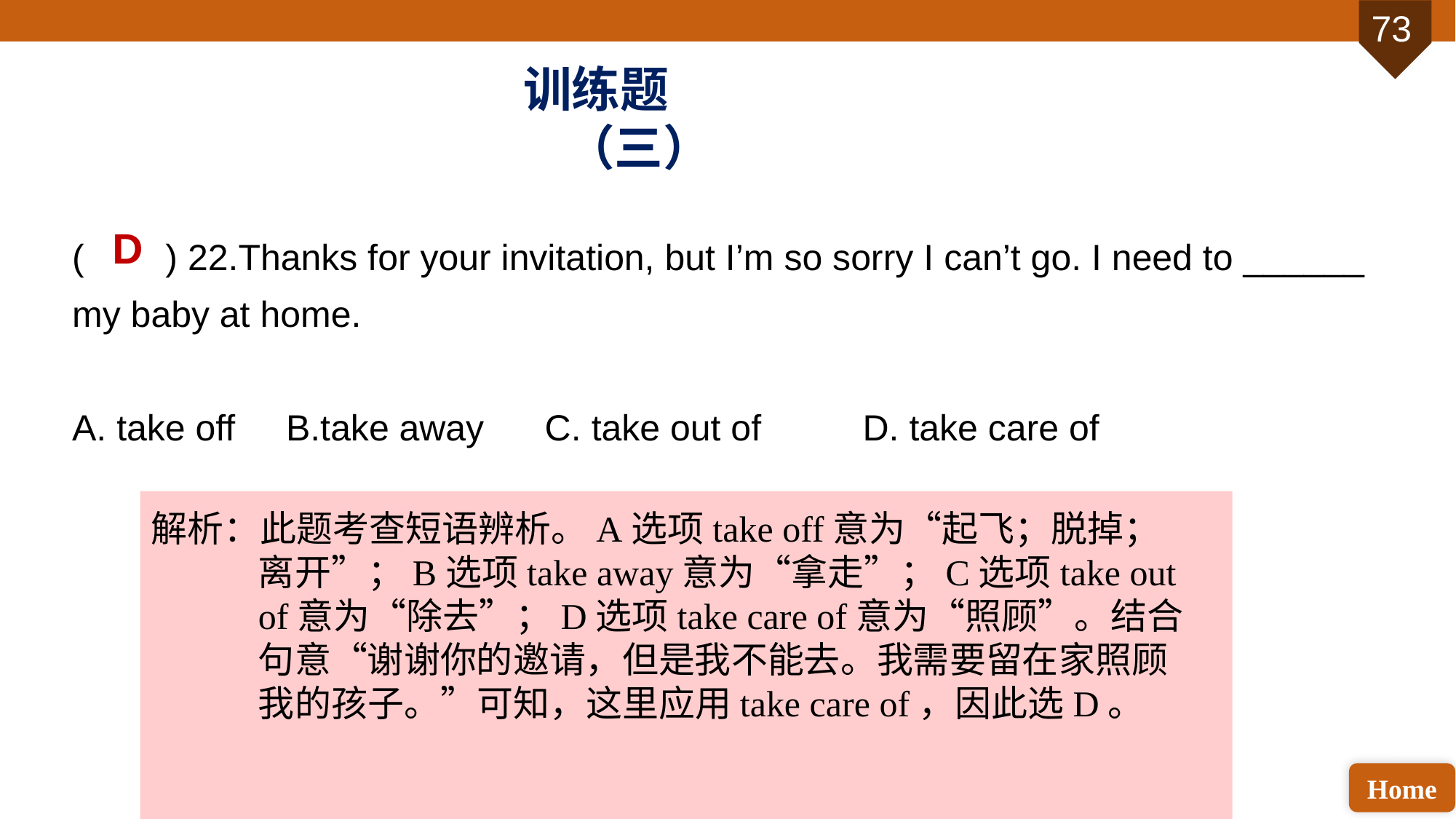

训练题（三）
D
(        ) 22.Thanks for your invitation, but I’m so sorry I can’t go. I need to ______ my baby at home.

A. take off     B.take away      C. take out of          D. take care of

解析：此题考查短语辨析。A选项take off意为“起飞；脱掉；离开”；B选项take away意为“拿走”；C选项take out of意为“除去”；D选项take care of意为“照顾”。结合句意“谢谢你的邀请，但是我不能去。我需要留在家照顾我的孩子。”可知，这里应用take care of，因此选D。